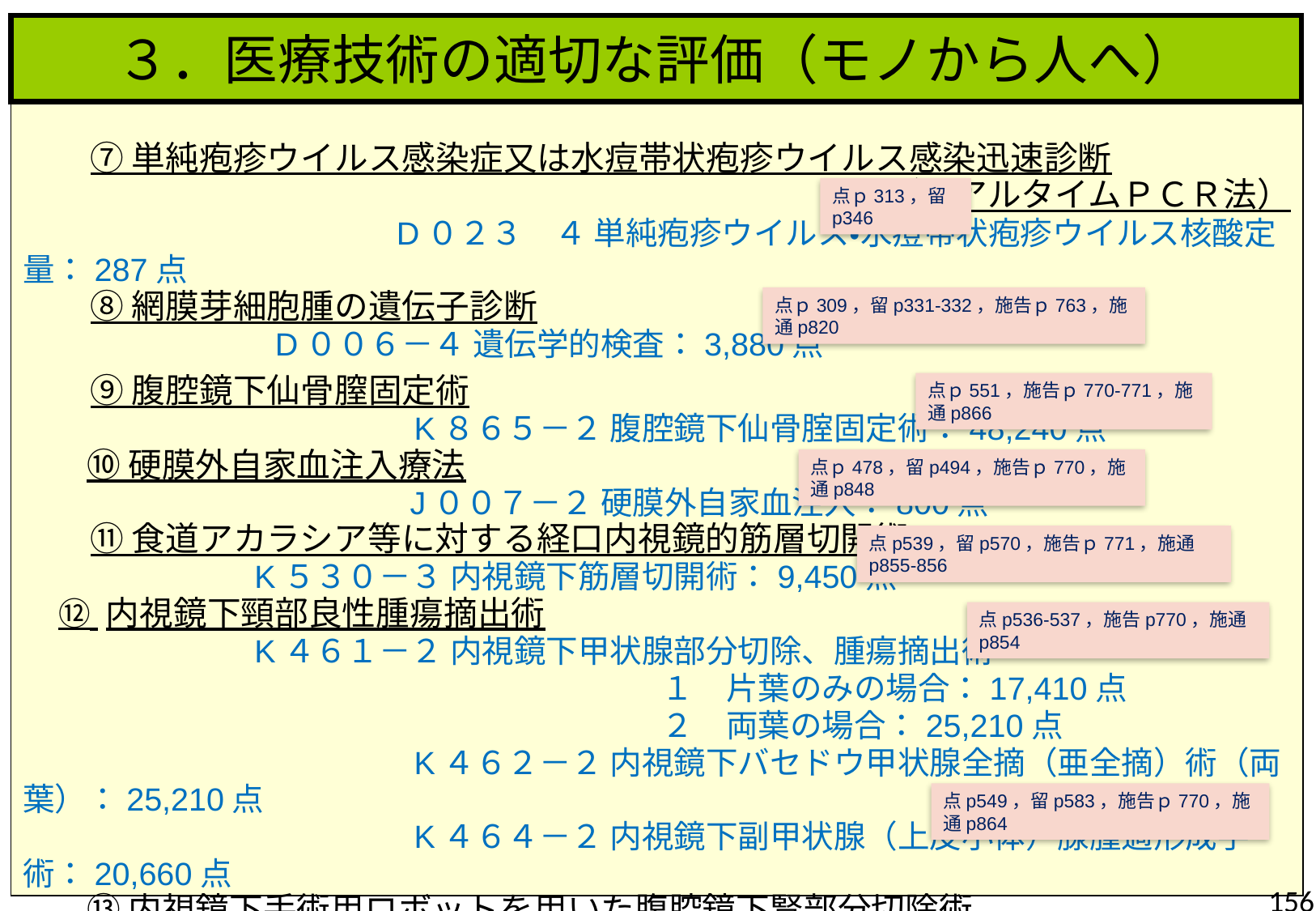

３．医療技術の適切な評価（モノから人へ）

　　⑦ 単純疱疹ウイルス感染症又は水痘帯状疱疹ウイルス感染迅速診断
（リアルタイムＰＣＲ法）
　　　　　　　　　　　  D０２３　４ 単純疱疹ウイルス・水痘帯状疱疹ウイルス核酸定量：287点
　　⑧ 網膜芽細胞腫の遺伝子診断
                  　　　D００６－４ 遺伝学的検査：3,880点

　　⑨ 腹腔鏡下仙骨膣固定術
　　　　　　　　　　　　K８６５－２ 腹腔鏡下仙骨腟固定術：48,240点
　　⑩ 硬膜外自家血注入療法
　　　　　　　　　　　 J００７－２ 硬膜外自家血注入：800点
　　⑪ 食道アカラシア等に対する経口内視鏡的筋層切開術
                          K５３０－３ 内視鏡下筋層切開術：9,450点
     ⑫ 内視鏡下頸部良性腫瘍摘出術
                          K４６１－２ 内視鏡下甲状腺部分切除、腫瘍摘出術
　　　　　　　　　　　　　　　　　　　　１　片葉のみの場合：17,410点
　　　　　　　　　　　　　　　　　　　　２　両葉の場合：25,210点
　　　　　　　　　　　　K４６２－２ 内視鏡下バセドウ甲状腺全摘（亜全摘）術（両葉）：25,210点
　　　　　　　　　　　　K４６４－２ 内視鏡下副甲状腺（上皮小体）腺腫過形成手術：20,660点
　　⑬ 内視鏡下手術用ロボットを用いた腹腔鏡下腎部分切除術
　　　　　　　　　　　　K７７３－５ 腹腔鏡下腎悪性腫瘍手術（内視鏡手術用支援機器を用いるもの）
                                                                                                                   ：70,730点
点ｐ313，留p346
点ｐ309，留p331-332，施告ｐ763，施通p820
点ｐ551，施告ｐ770-771，施通p866
点ｐ478，留p494，施告ｐ770，施通p848
点p539，留p570，施告ｐ771，施通p855-856
点p536-537，施告p770，施通p854
点p549，留p583，施告ｐ770，施通p864
156